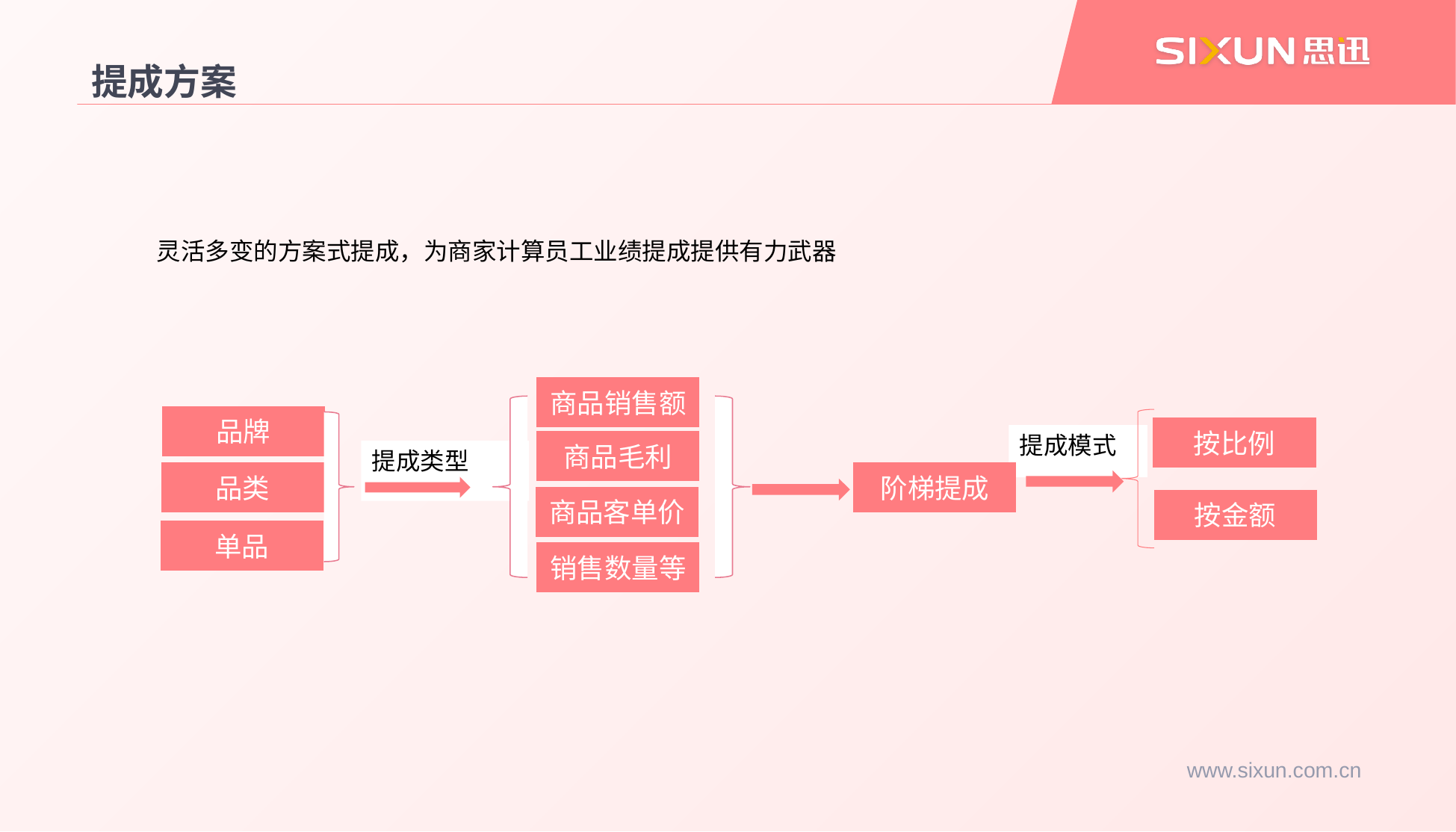

提成方案
灵活多变的方案式提成，为商家计算员工业绩提成提供有力武器

商品销售额

品牌

按比例
提成模式
商品毛利
提成类型
品类
阶梯提成

商品客单价
按金额
单品
销售数量等